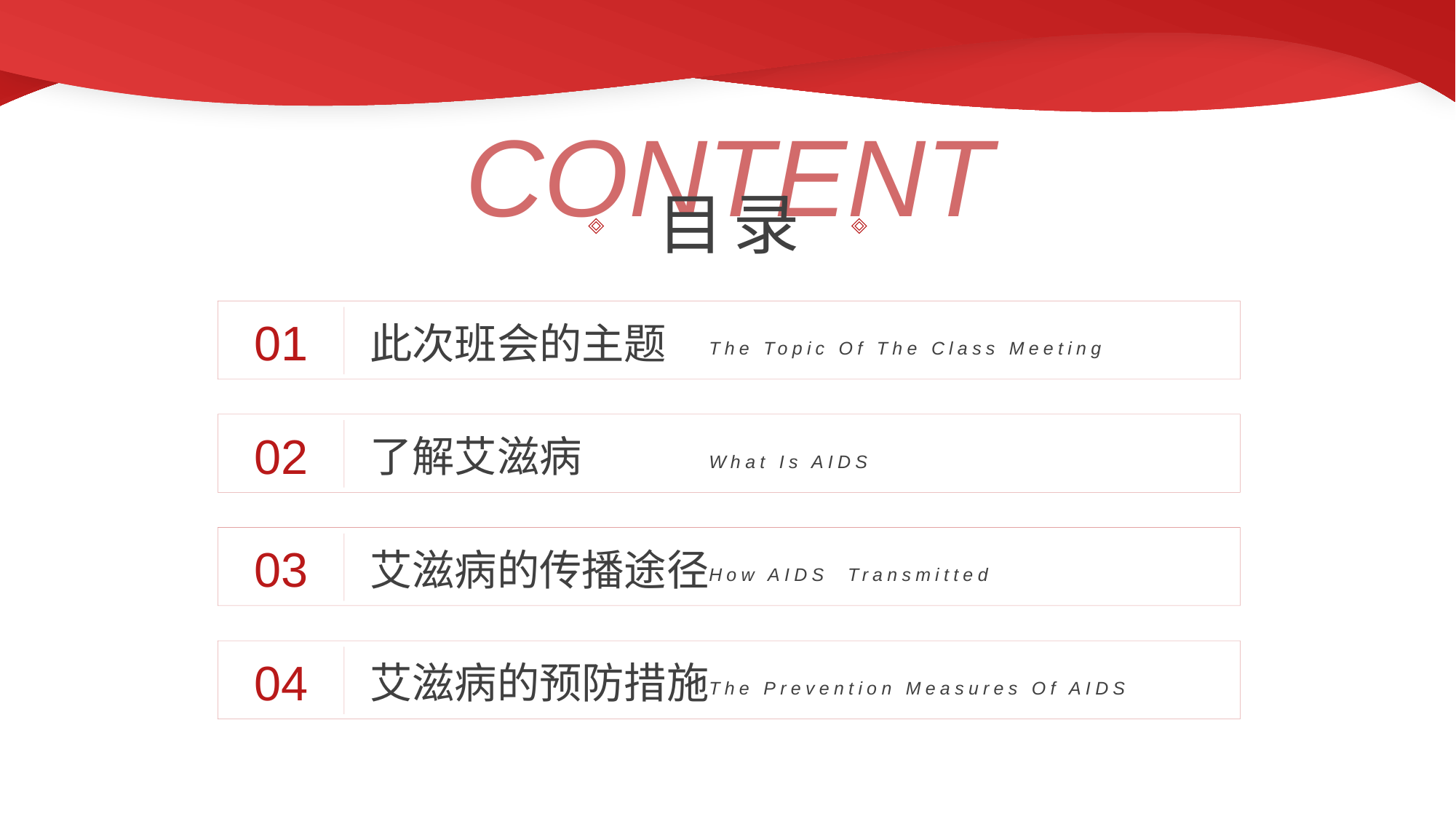

CONTENT
目录

01
此次班会的主题
The Topic Of The Class Meeting

02
了解艾滋病
What Is AIDS

03
艾滋病的传播途径
How AIDS  Transmitted

04
艾滋病的预防措施
The Prevention Measures Of AIDS